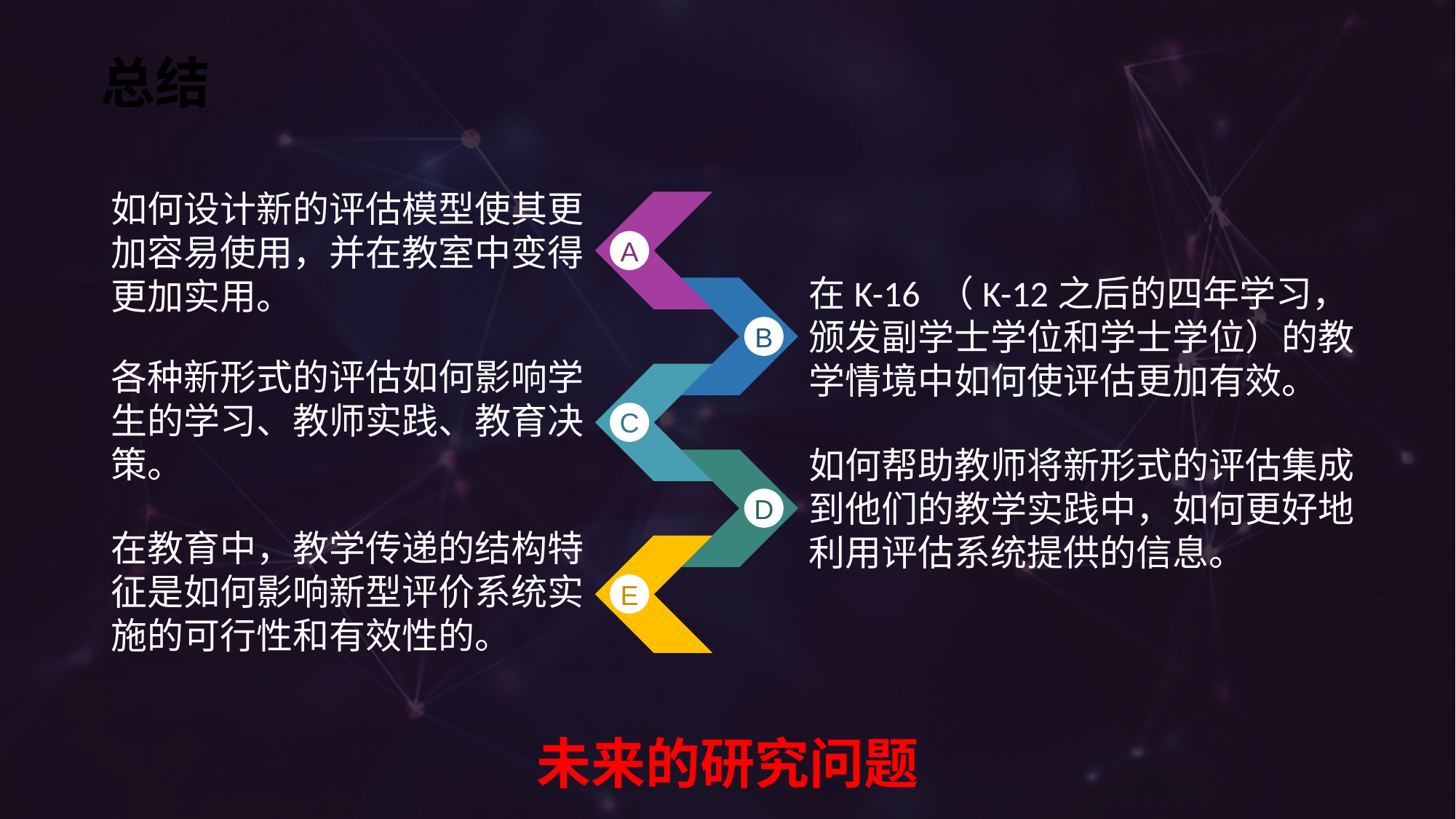

# 总结
如何设计新的评估模型使其更加容易使用，并在教室中变得更加实用。

A
在K-16 （K-12之后的四年学习，颁发副学士学位和学士学位）的教学情境中如何使评估更加有效。

B
各种新形式的评估如何影响学生的学习、教师实践、教育决策。

C
如何帮助教师将新形式的评估集成到他们的教学实践中，如何更好地利用评估系统提供的信息。

D
在教育中，教学传递的结构特征是如何影响新型评价系统实施的可行性和有效性的。

E
未来的研究问题